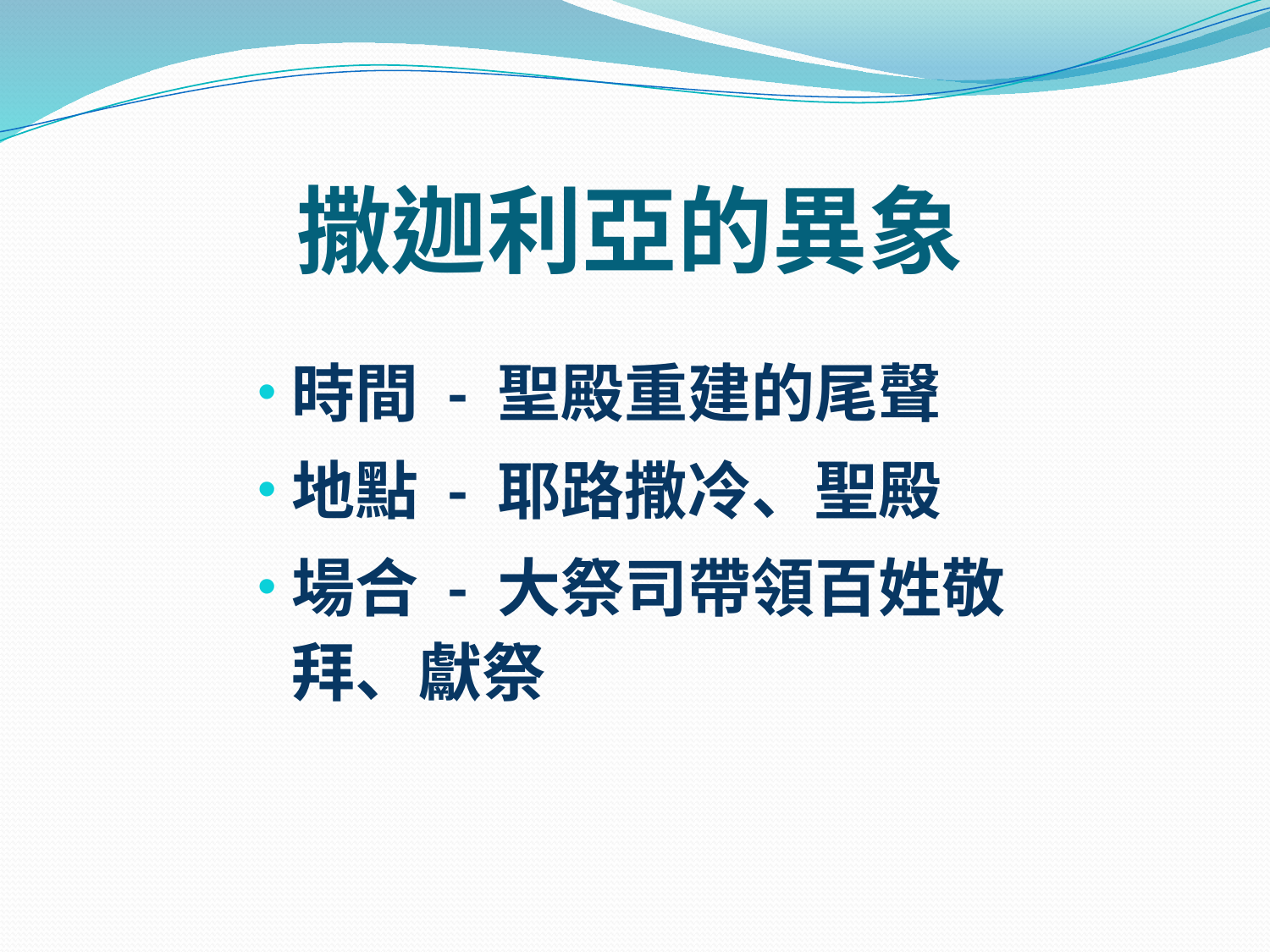

# 撒迦利亞的異象
時間 - 聖殿重建的尾聲
地點 - 耶路撒冷、聖殿
場合 - 大祭司帶領百姓敬拜、獻祭